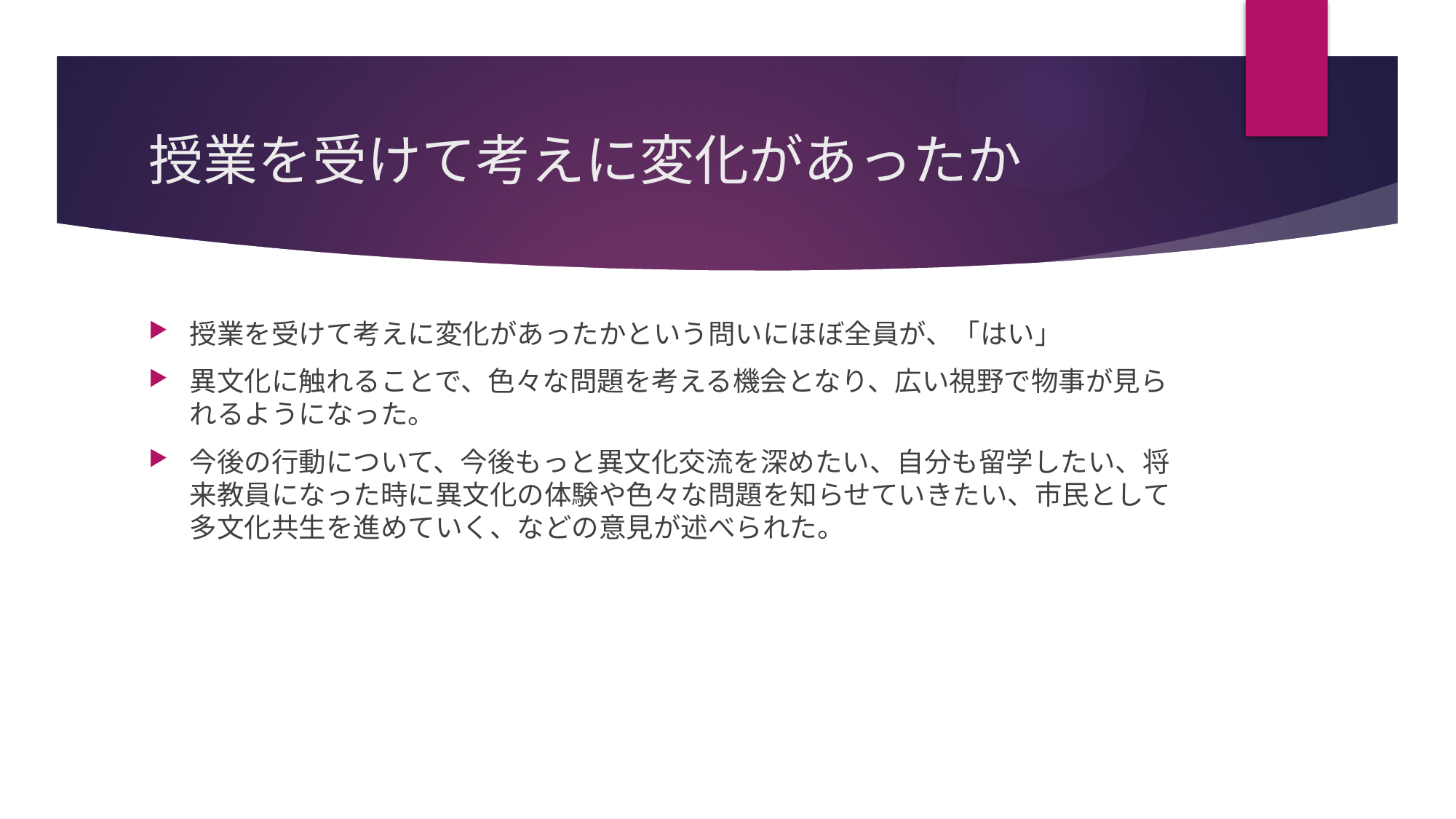

# 授業を受けて考えに変化があったか
授業を受けて考えに変化があったかという問いにほぼ全員が、「はい」
異文化に触れることで、色々な問題を考える機会となり、広い視野で物事が見られるようになった。
今後の行動について、今後もっと異文化交流を深めたい、自分も留学したい、将来教員になった時に異文化の体験や色々な問題を知らせていきたい、市民として多文化共生を進めていく、などの意見が述べられた。